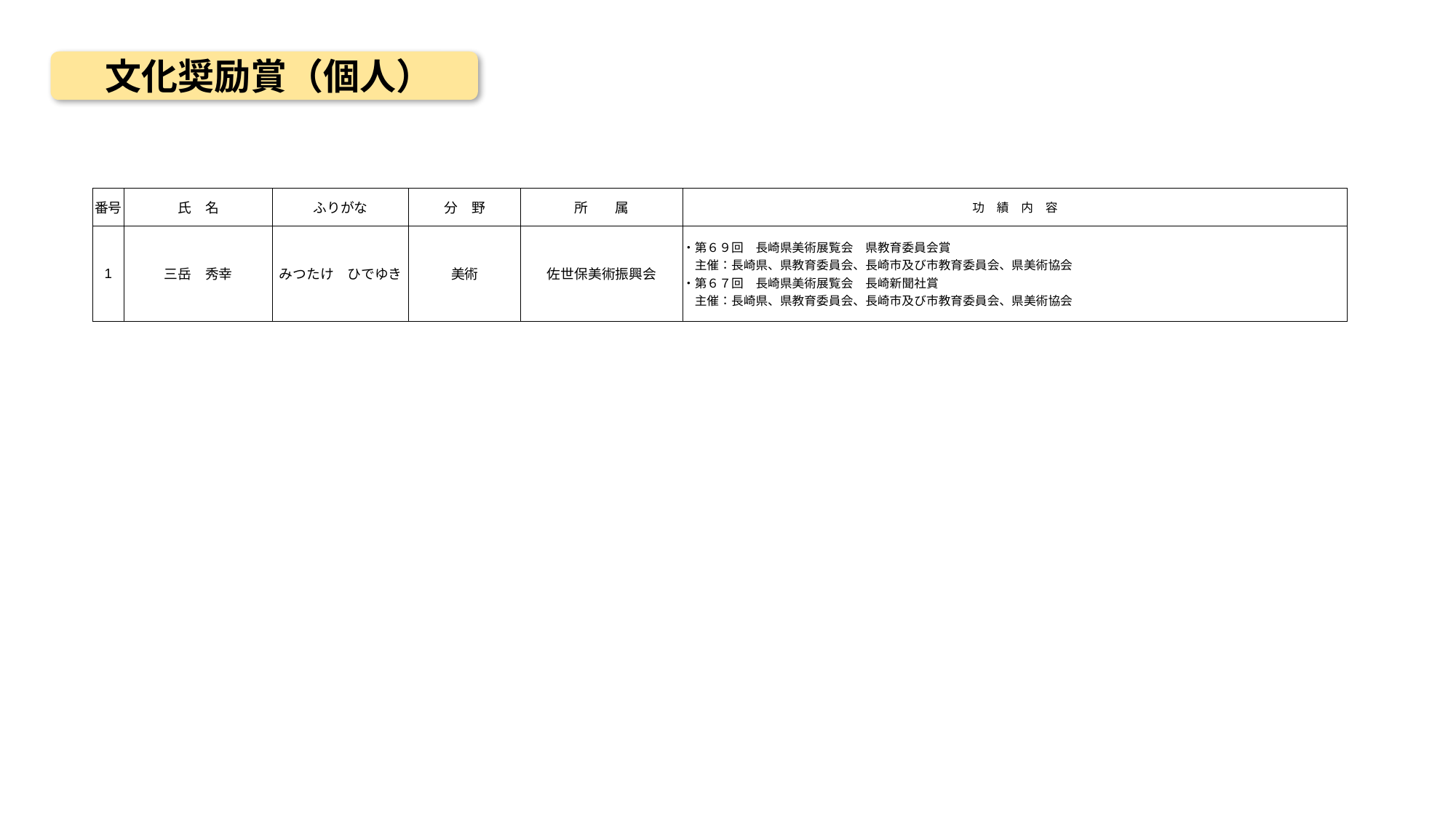

文化奨励賞（個人）

| 番号 | 氏　名 | ふりがな | 分　野 | 所　　属 | 功　績　内　容 |
| --- | --- | --- | --- | --- | --- |
| 1 | 三岳　秀幸 | みつたけ　ひでゆき | 美術 | 佐世保美術振興会 | ・第６９回　長崎県美術展覧会　県教育委員会賞　 　主催：長崎県、県教育委員会、長崎市及び市教育委員会、県美術協会 ・第６７回　長崎県美術展覧会　長崎新聞社賞 　主催：長崎県、県教育委員会、長崎市及び市教育委員会、県美術協会 |